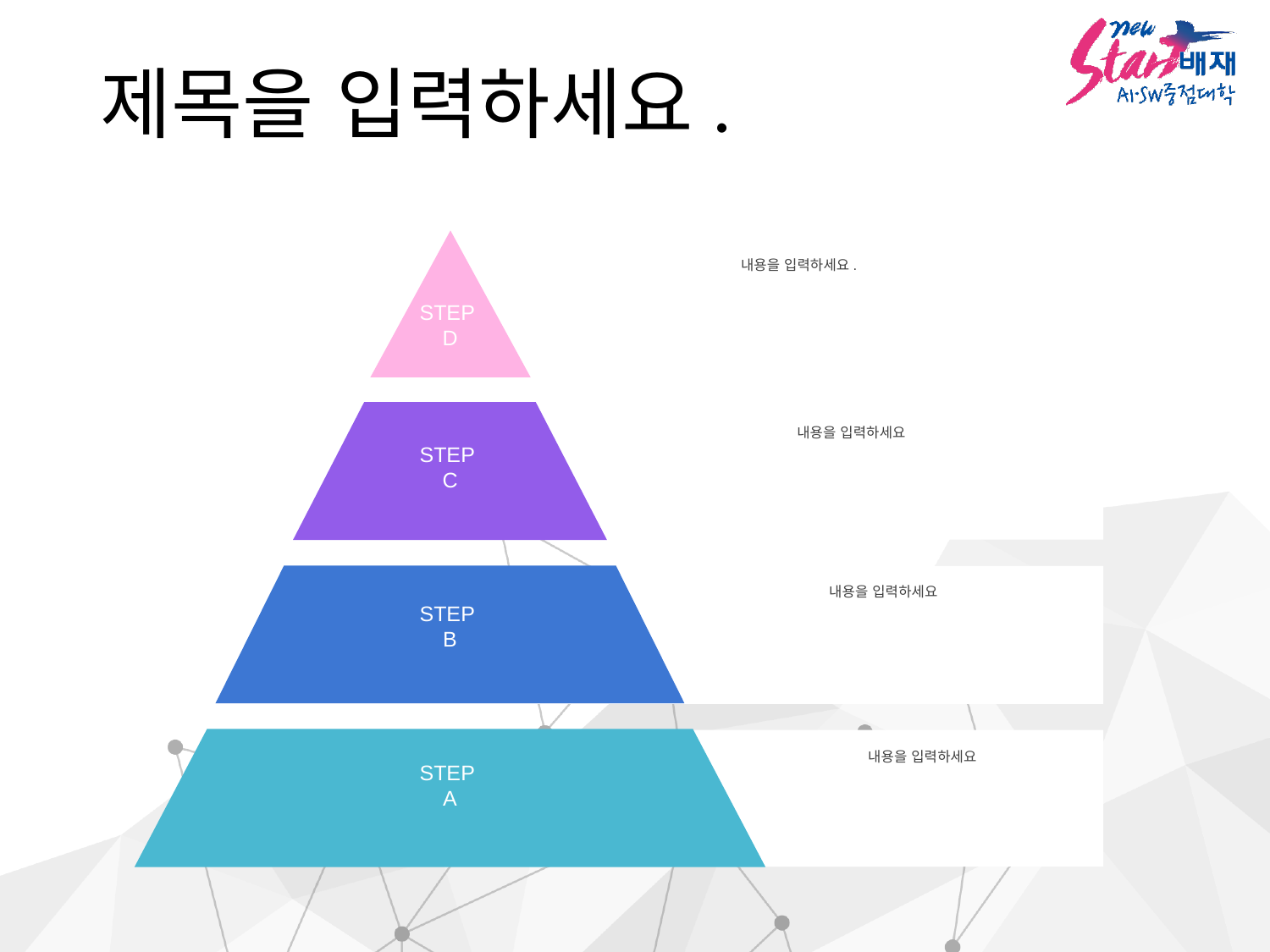

# 제목을 입력하세요.

내용을 입력하세요.
STEP
D

내용을 입력하세요
STEP
C

내용을 입력하세요
STEP
B

내용을 입력하세요
STEP
A